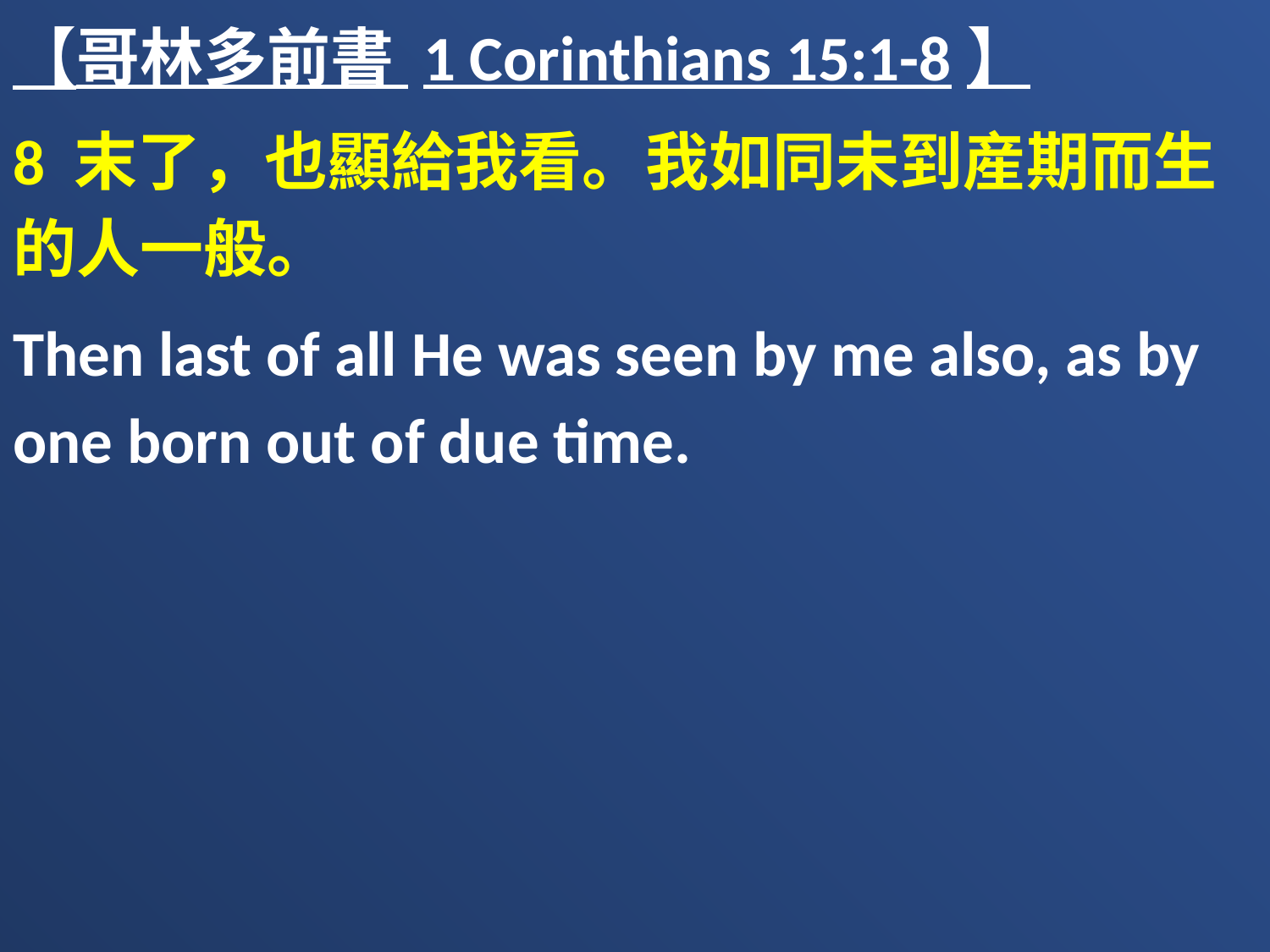

【哥林多前書 1 Corinthians 15:1-8】
8 末了，也顯給我看。我如同未到産期而生的人一般。
Then last of all He was seen by me also, as by one born out of due time.